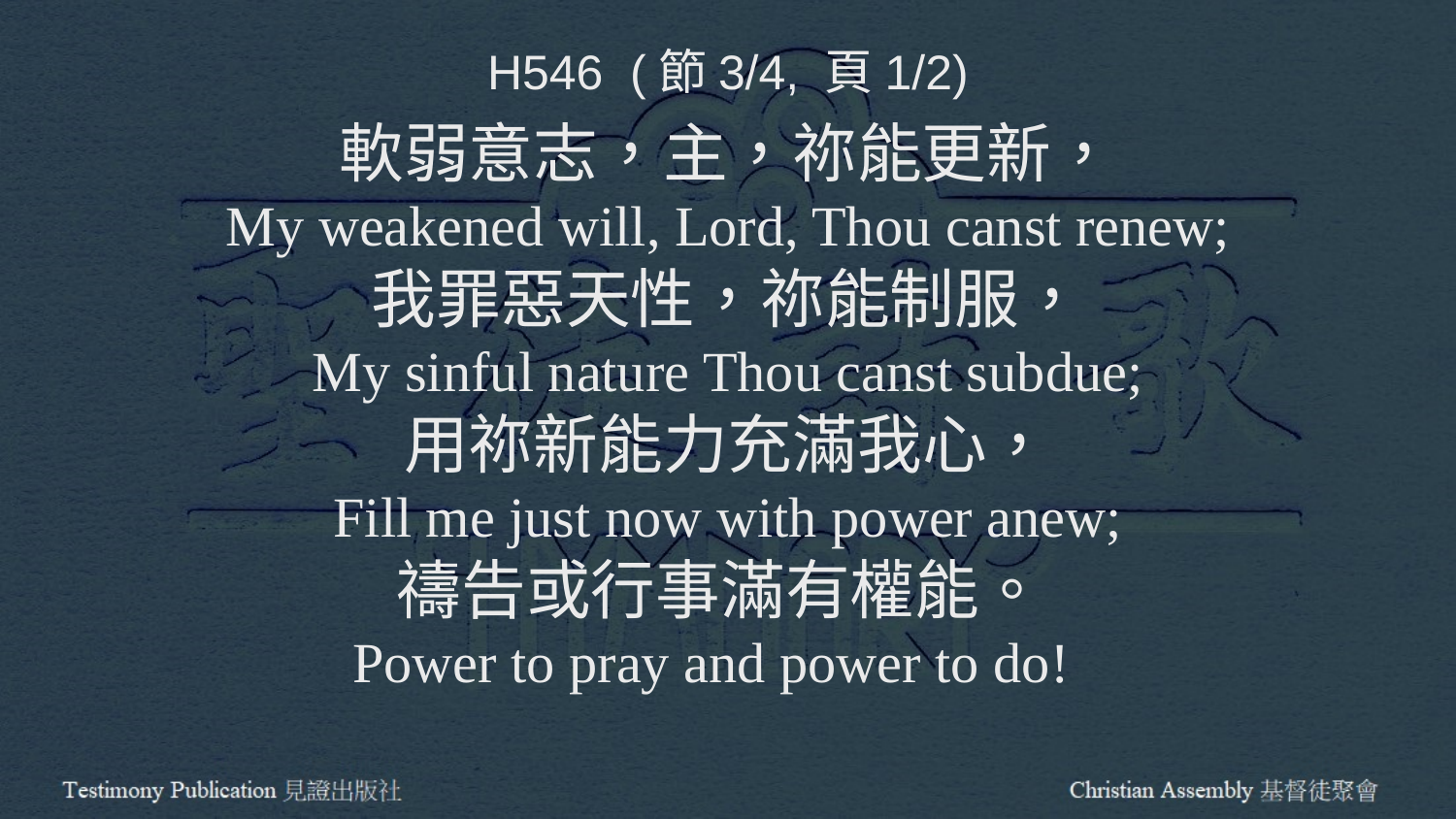

H546  (節3/4, 頁1/2)
軟弱意志，主，祢能更新，
My weakened will, Lord, Thou canst renew;
我罪惡天性，祢能制服，
My sinful nature Thou canst subdue;
用祢新能力充滿我心，
Fill me just now with power anew;
禱告或行事滿有權能。
Power to pray and power to do!